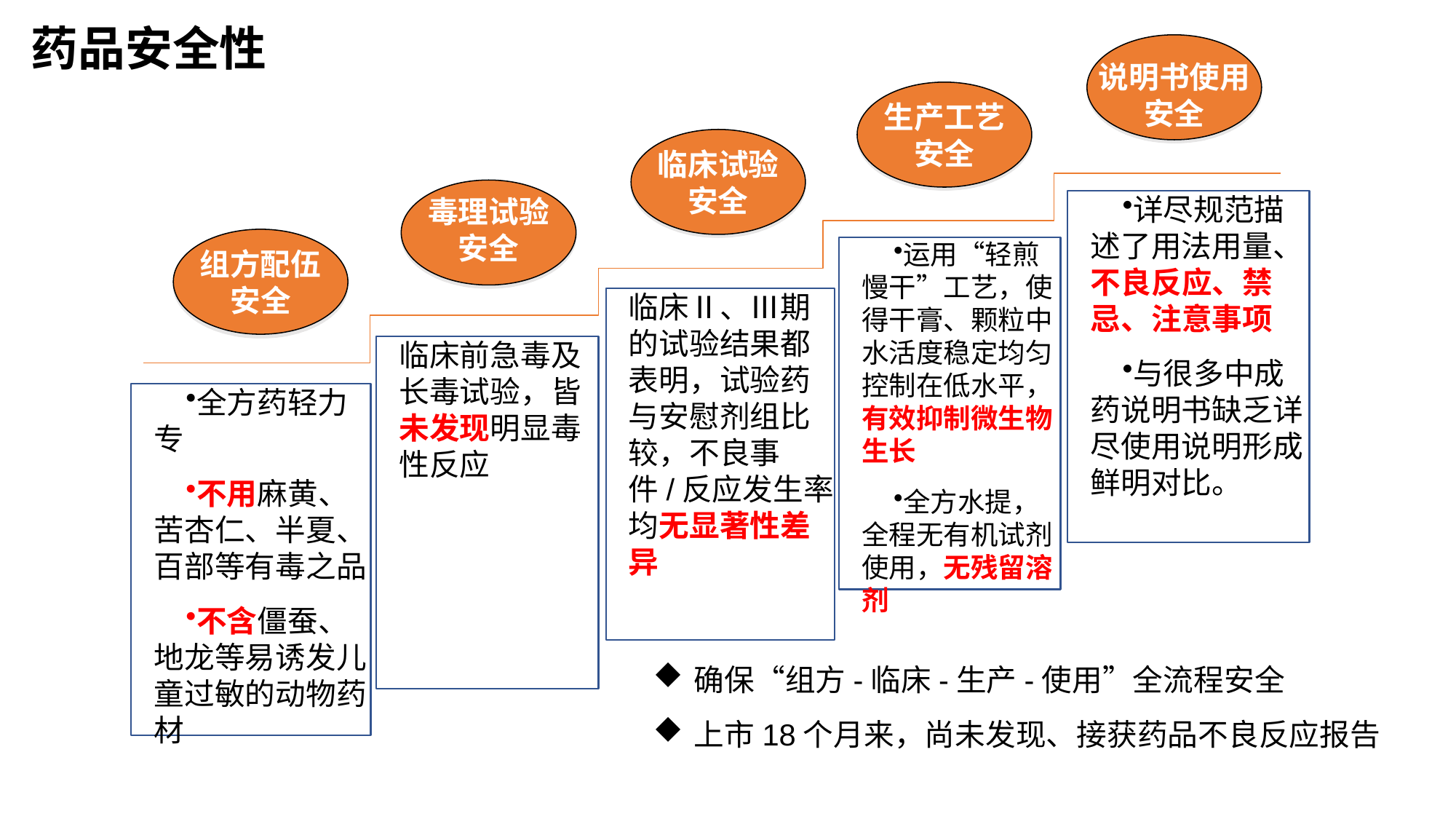

药品安全性

说明书使用安全

生产工艺
安全

临床试验
安全

毒理试验
安全

组方配伍
安全
详尽规范描述了用法用量、不良反应、禁忌、注意事项
与很多中成药说明书缺乏详尽使用说明形成鲜明对比。
运用“轻煎慢干”工艺，使得干膏、颗粒中水活度稳定均匀控制在低水平，有效抑制微生物生长
全方水提，全程无有机试剂使用，无残留溶剂
临床Ⅱ、Ⅲ期的试验结果都表明，试验药与安慰剂组比较，不良事件/反应发生率均无显著性差异
临床前急毒及长毒试验，皆未发现明显毒性反应
全方药轻力专
不用麻黄、苦杏仁、半夏、百部等有毒之品
不含僵蚕、地龙等易诱发儿童过敏的动物药材
确保“组方-临床-生产-使用”全流程安全
上市18个月来，尚未发现、接获药品不良反应报告